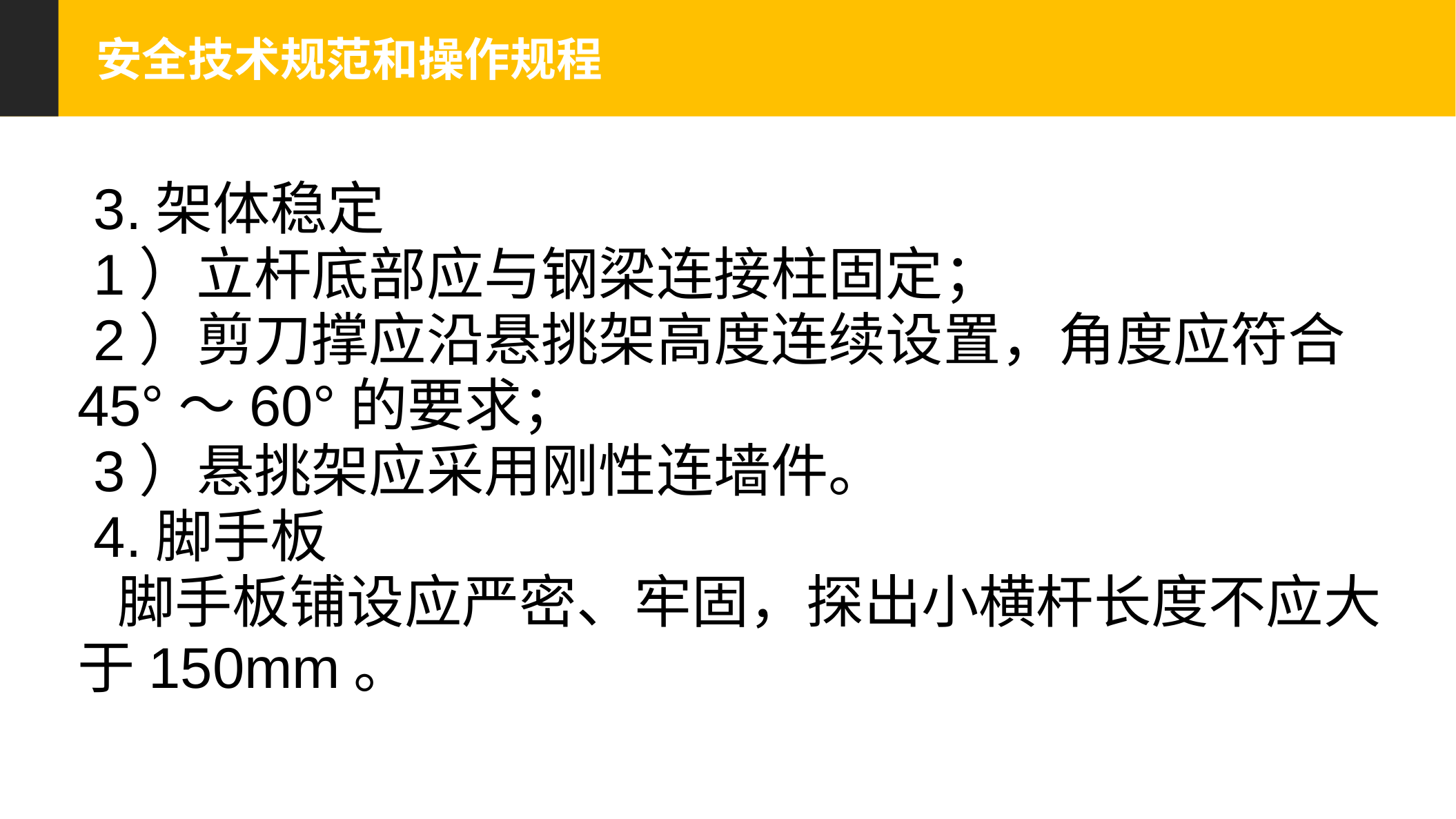

安全技术规范和操作规程
 3.架体稳定
 1）立杆底部应与钢梁连接柱固定；
 2）剪刀撑应沿悬挑架高度连续设置，角度应符合45°～60°的要求；
 3）悬挑架应采用刚性连墙件。
 4.脚手板
  脚手板铺设应严密、牢固，探出小横杆长度不应大于150mm。